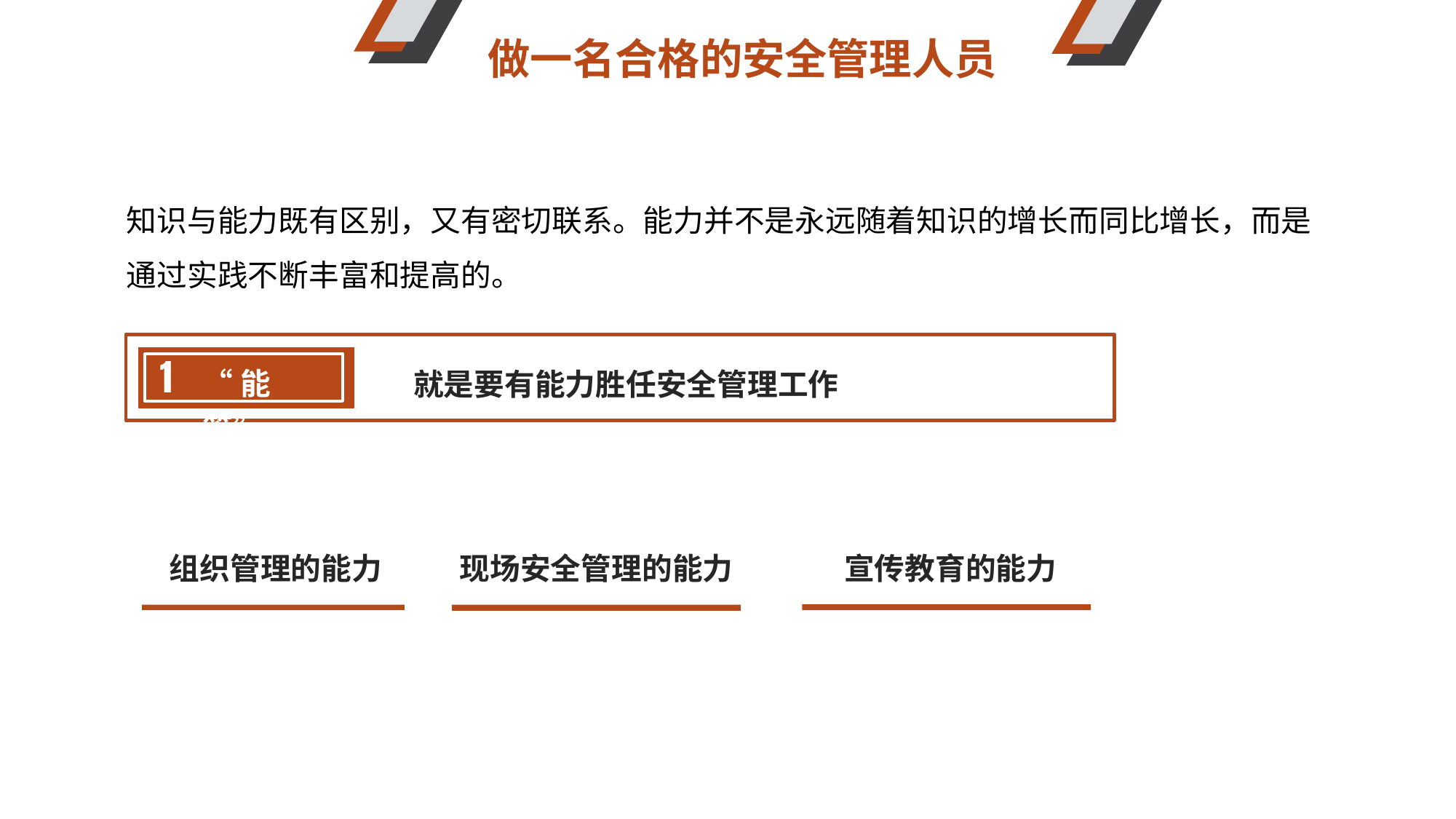

做一名合格的安全管理人员
知识与能力既有区别，又有密切联系。能力并不是永远随着知识的增长而同比增长，而是通过实践不断丰富和提高的。

“能管”
1
就是要有能力胜任安全管理工作

组织管理的能力
宣传教育的能力
现场安全管理的能力